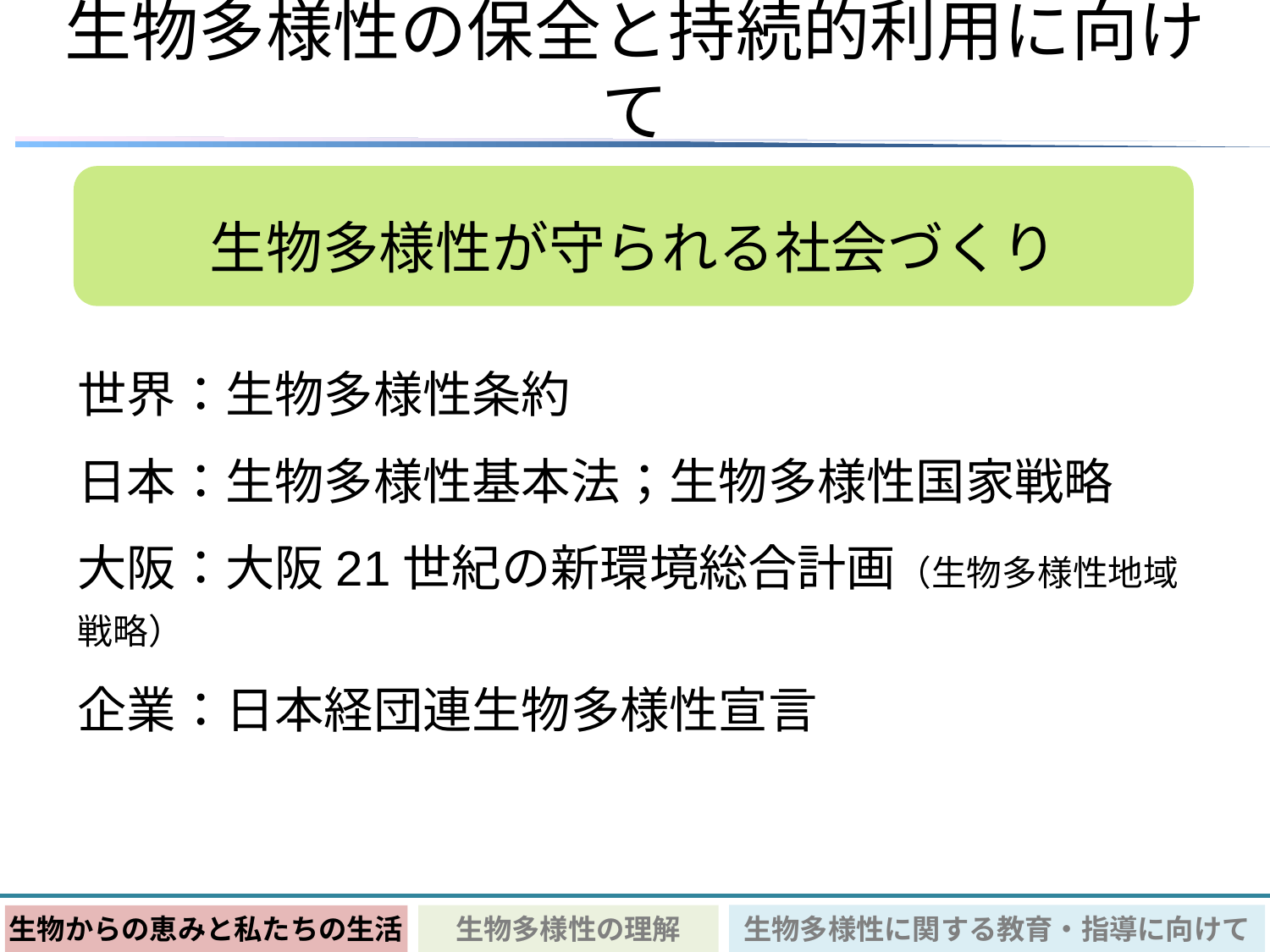

# 生物多様性の保全と持続的利用に向けて
生物多様性が守られる社会づくり
世界：生物多様性条約
日本：生物多様性基本法；生物多様性国家戦略
大阪：大阪21世紀の新環境総合計画（生物多様性地域戦略）
企業：日本経団連生物多様性宣言
生物多様性に関する教育・指導に向けて
生物多様性の理解
生物からの恵みと私たちの生活